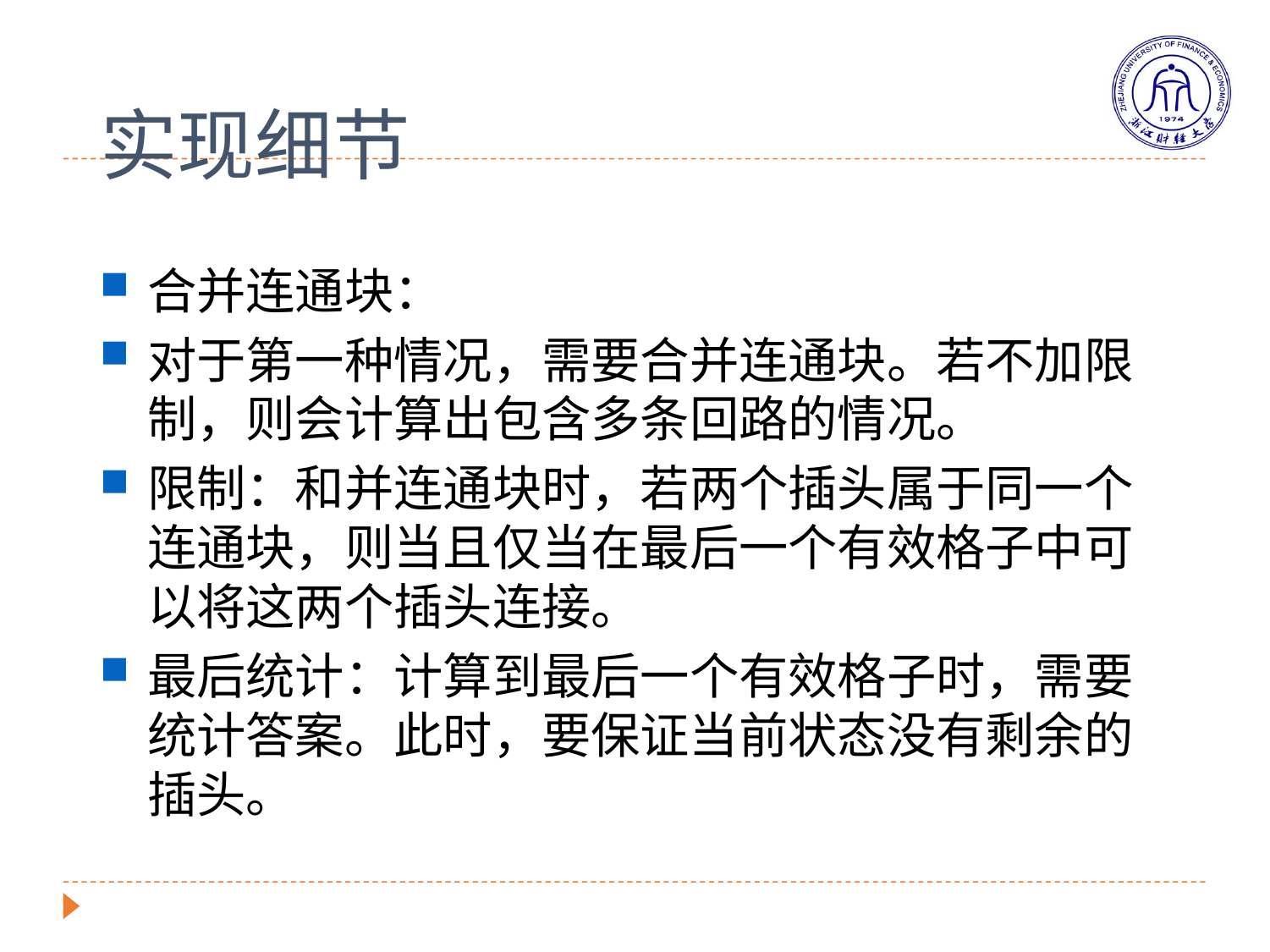

# 实现细节
合并连通块：
对于第一种情况，需要合并连通块。若不加限制，则会计算出包含多条回路的情况。
限制：和并连通块时，若两个插头属于同一个连通块，则当且仅当在最后一个有效格子中可以将这两个插头连接。
最后统计：计算到最后一个有效格子时，需要统计答案。此时，要保证当前状态没有剩余的插头。